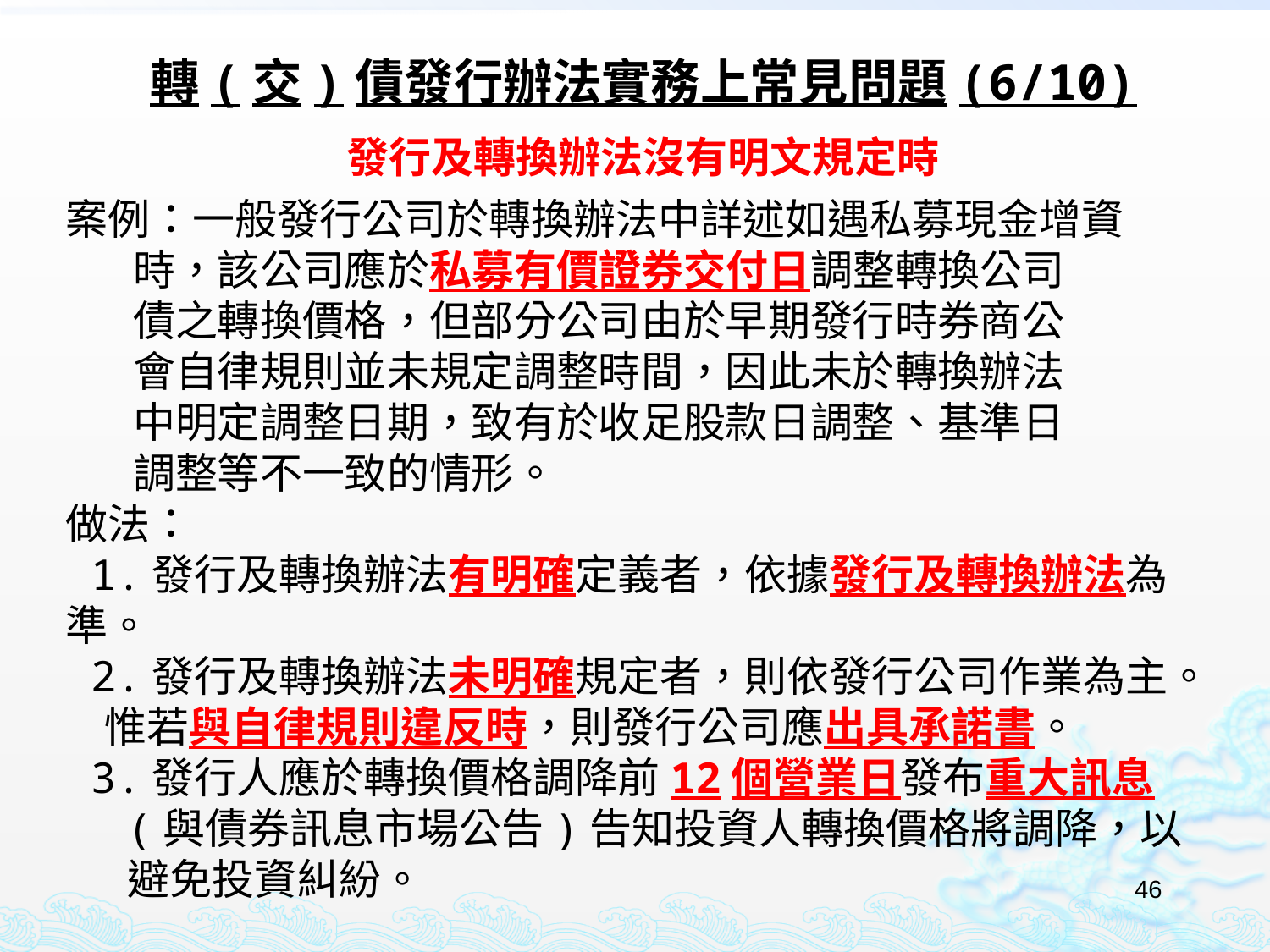

轉(交)債發行辦法實務上常見問題(6/10)
發行及轉換辦法沒有明文規定時
案例：一般發行公司於轉換辦法中詳述如遇私募現金增資
      時，該公司應於私募有價證券交付日調整轉換公司
      債之轉換價格，但部分公司由於早期發行時券商公
      會自律規則並未規定調整時間，因此未於轉換辦法
      中明定調整日期，致有於收足股款日調整、基準日
      調整等不一致的情形。
做法：
 1.發行及轉換辦法有明確定義者，依據發行及轉換辦法為準。
 2.發行及轉換辦法未明確規定者，則依發行公司作業為主。
   惟若與自律規則違反時，則發行公司應出具承諾書。
 3.發行人應於轉換價格調降前12個營業日發布重大訊息(與債券訊息市場公告)告知投資人轉換價格將調降，以避免投資糾紛。
46